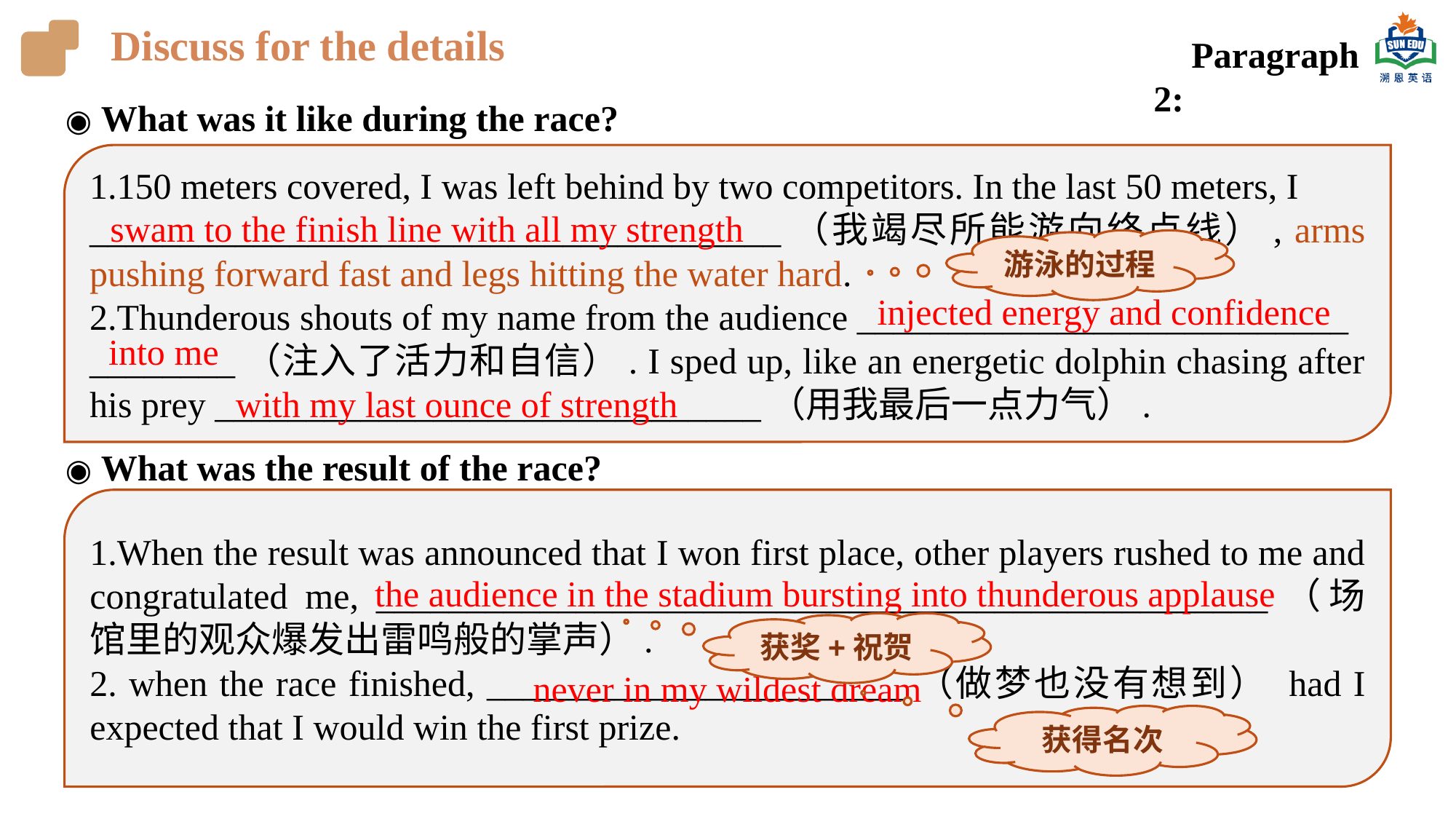

Discuss for the details

Paragraph 2:
◉ What was it like during the race?

◉ What was the result of the race?
1.150 meters covered, I was left behind by two competitors. In the last 50 meters, I
______________________________________（我竭尽所能游向终点线）, arms pushing forward fast and legs hitting the water hard.
2.Thunderous shouts of my name from the audience ___________________________
________（注入了活力和自信）. I sped up, like an energetic dolphin chasing after his prey ______________________________（用我最后一点力气）.
swam to the finish line with all my strength
游泳的过程
injected energy and confidence
into me
with my last ounce of strength
1.When the result was announced that I won first place, other players rushed to me and congratulated me, _________________________________________________（场馆里的观众爆发出雷鸣般的掌声）.
2. when the race finished, _______________________（做梦也没有想到） had I expected that I would win the first prize.
the audience in the stadium bursting into thunderous applause
获奖+祝贺
never in my wildest dream
获得名次